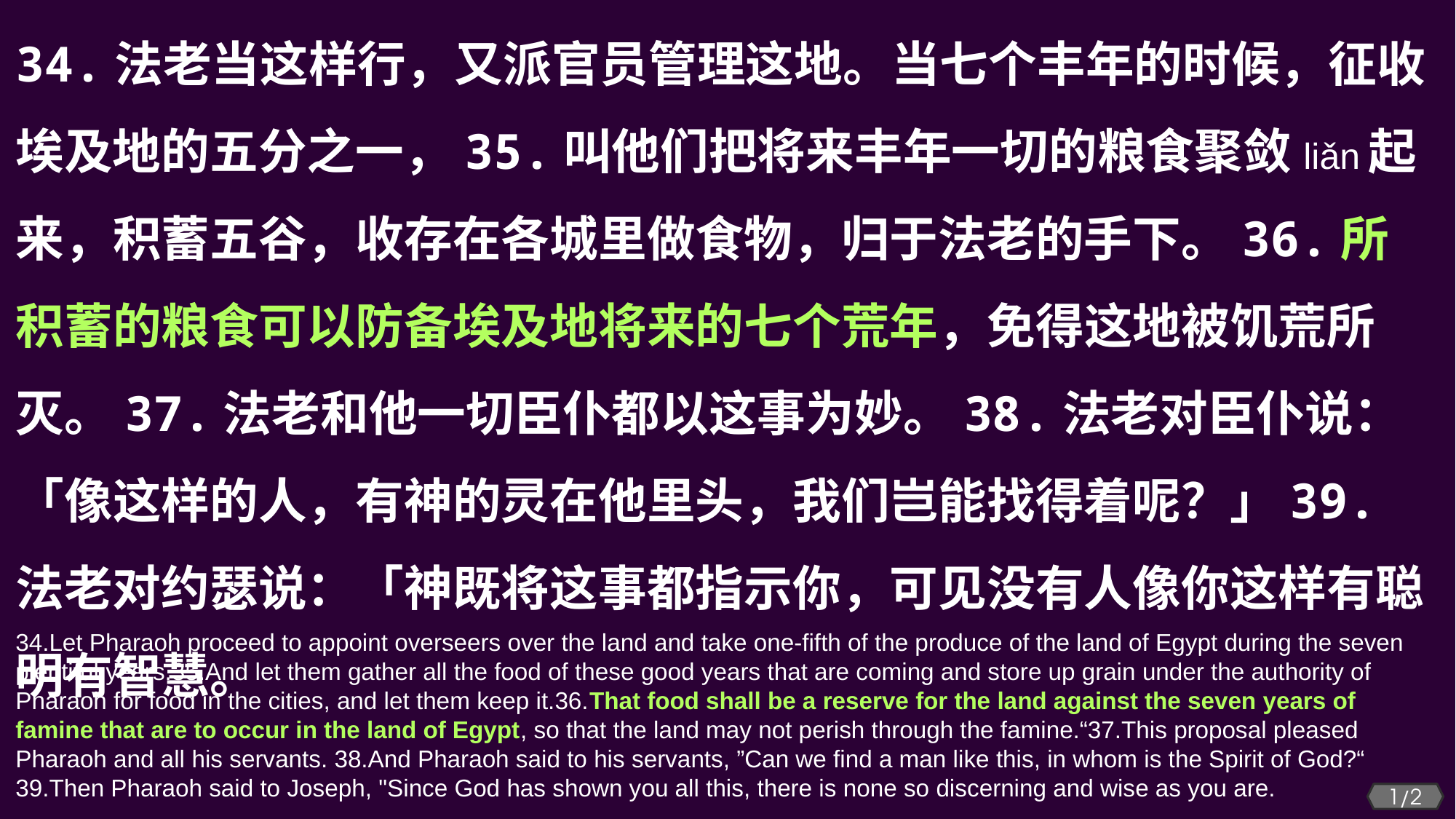

34.法老当这样行，又派官员管理这地。当七个丰年的时候，征收埃及地的五分之一，35.叫他们把将来丰年一切的粮食聚敛liǎn起来，积蓄五谷，收存在各城里做食物，归于法老的手下。36.所积蓄的粮食可以防备埃及地将来的七个荒年，免得这地被饥荒所灭。37.法老和他一切臣仆都以这事为妙。38.法老对臣仆说：「像这样的人，有神的灵在他里头，我们岂能找得着呢？」39.法老对约瑟说：「神既将这事都指示你，可见没有人像你这样有聪明有智慧。
34.Let Pharaoh proceed to appoint overseers over the land and take one-fifth of the produce of the land of Egypt during the seven plentiful years.35.And let them gather all the food of these good years that are coming and store up grain under the authority of Pharaoh for food in the cities, and let them keep it.36.That food shall be a reserve for the land against the seven years of famine that are to occur in the land of Egypt, so that the land may not perish through the famine.“37.This proposal pleased Pharaoh and all his servants. 38.And Pharaoh said to his servants, ”Can we find a man like this, in whom is the Spirit of God?“ 39.Then Pharaoh said to Joseph, "Since God has shown you all this, there is none so discerning and wise as you are.
1/2